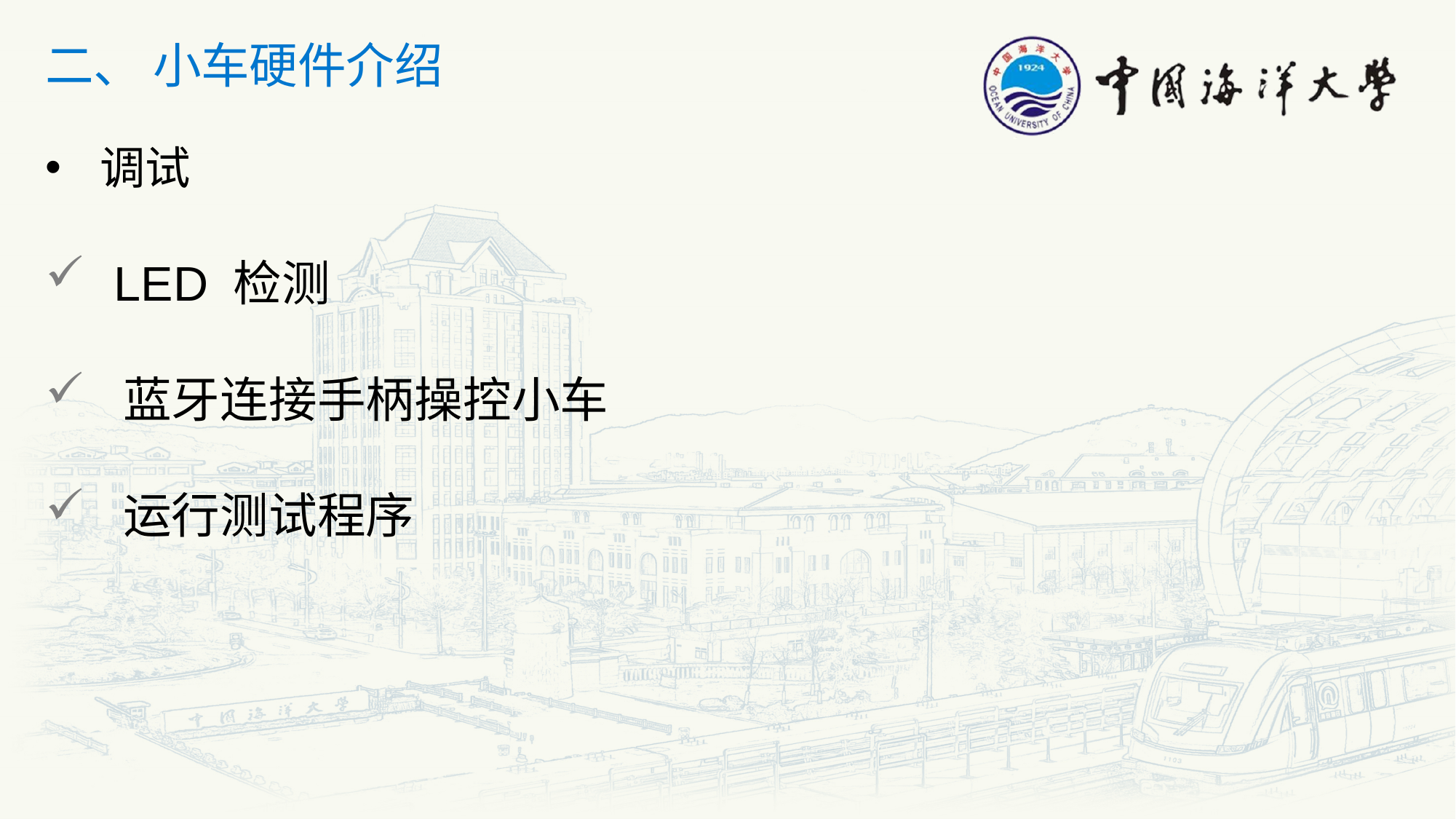

二、 小车硬件介绍
调试
 LED 检测
 蓝牙连接手柄操控小车
 运行测试程序